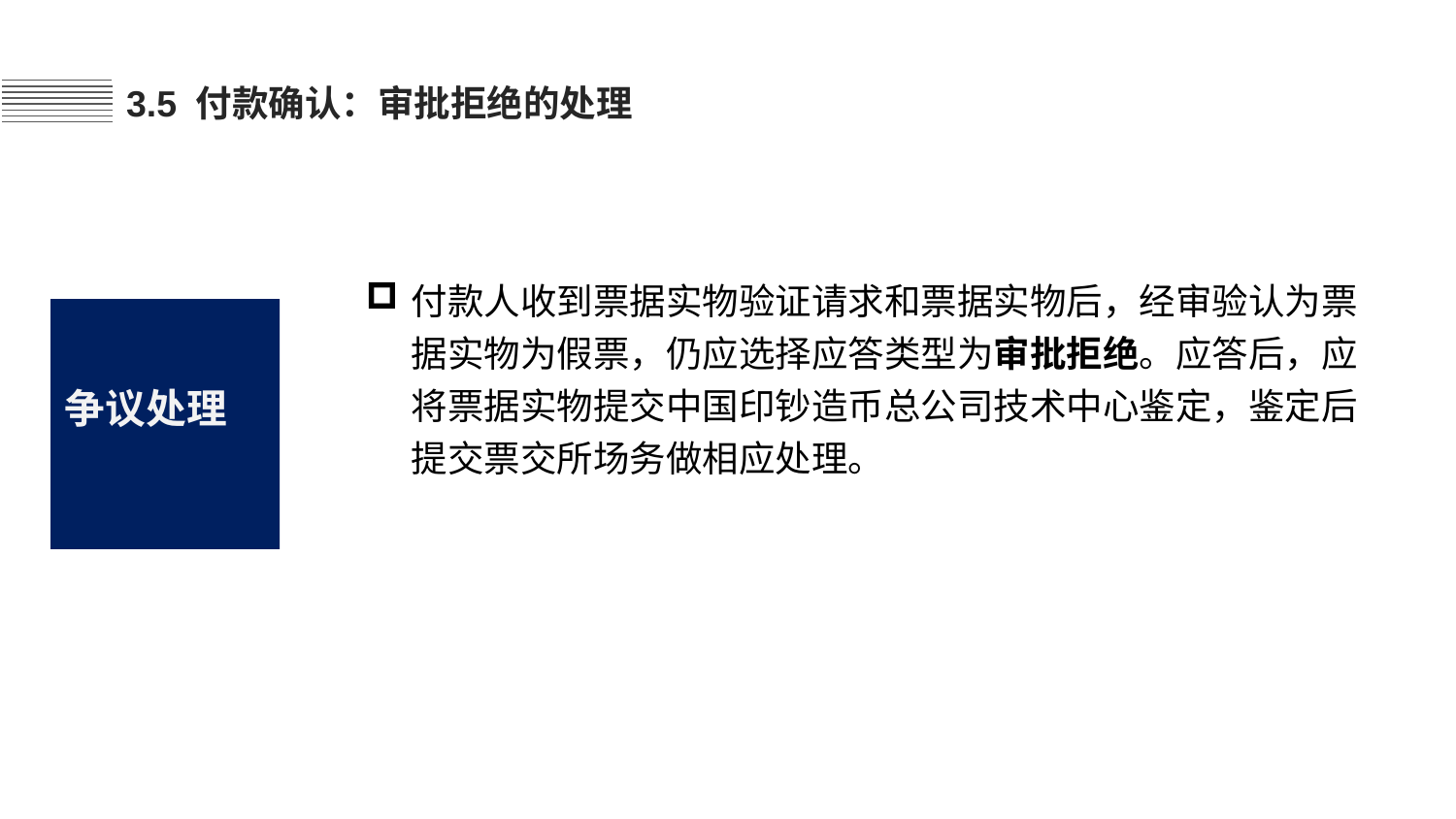

3.5 付款确认：审批拒绝的处理

付款人收到票据实物验证请求和票据实物后，经审验认为票据实物为假票，仍应选择应答类型为审批拒绝。应答后，应将票据实物提交中国印钞造币总公司技术中心鉴定，鉴定后提交票交所场务做相应处理。

争议处理